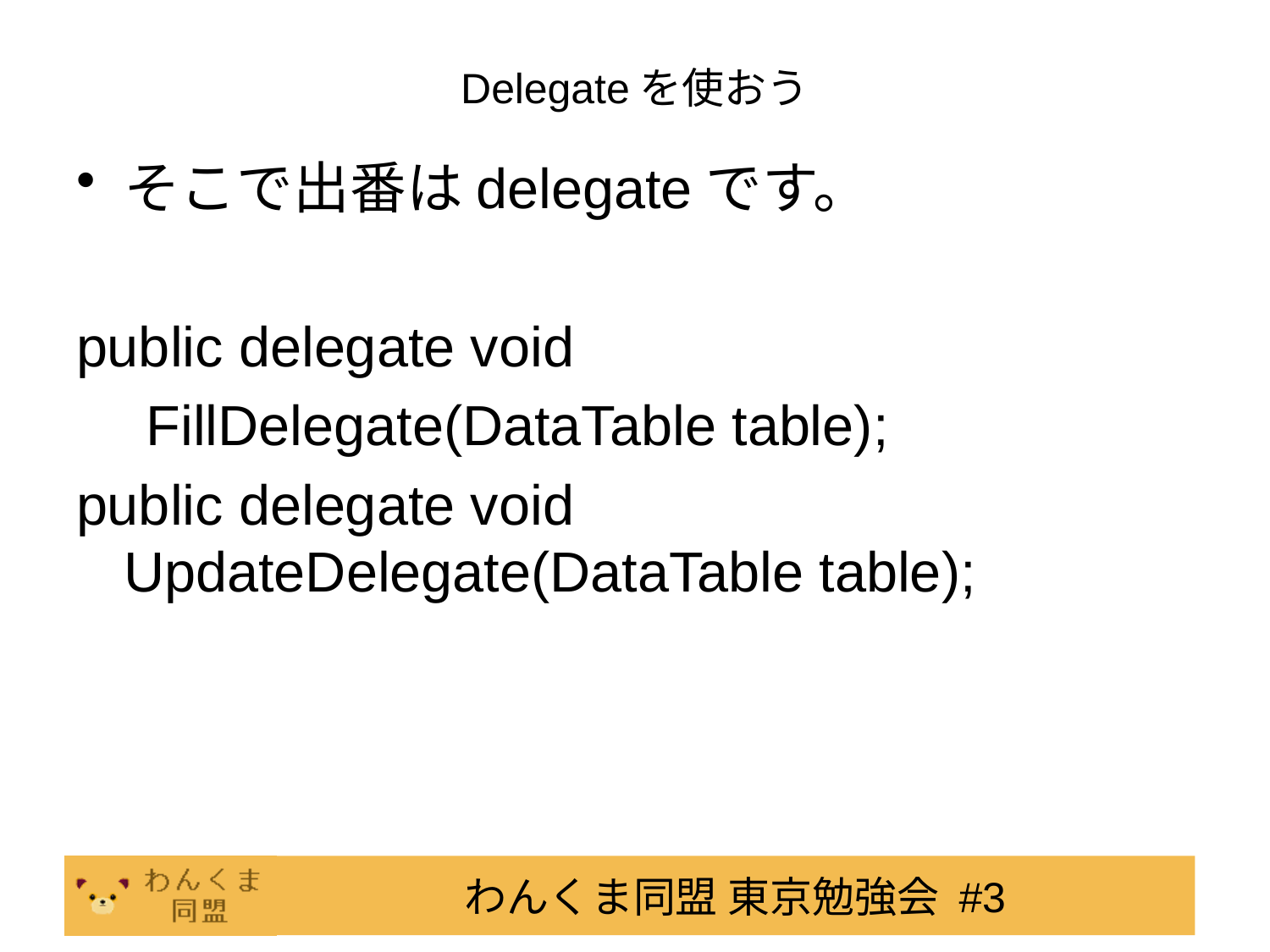

# Delegateを使おう
そこで出番はdelegateです。

public delegate void
　FillDelegate(DataTable table);
public delegate void UpdateDelegate(DataTable table);